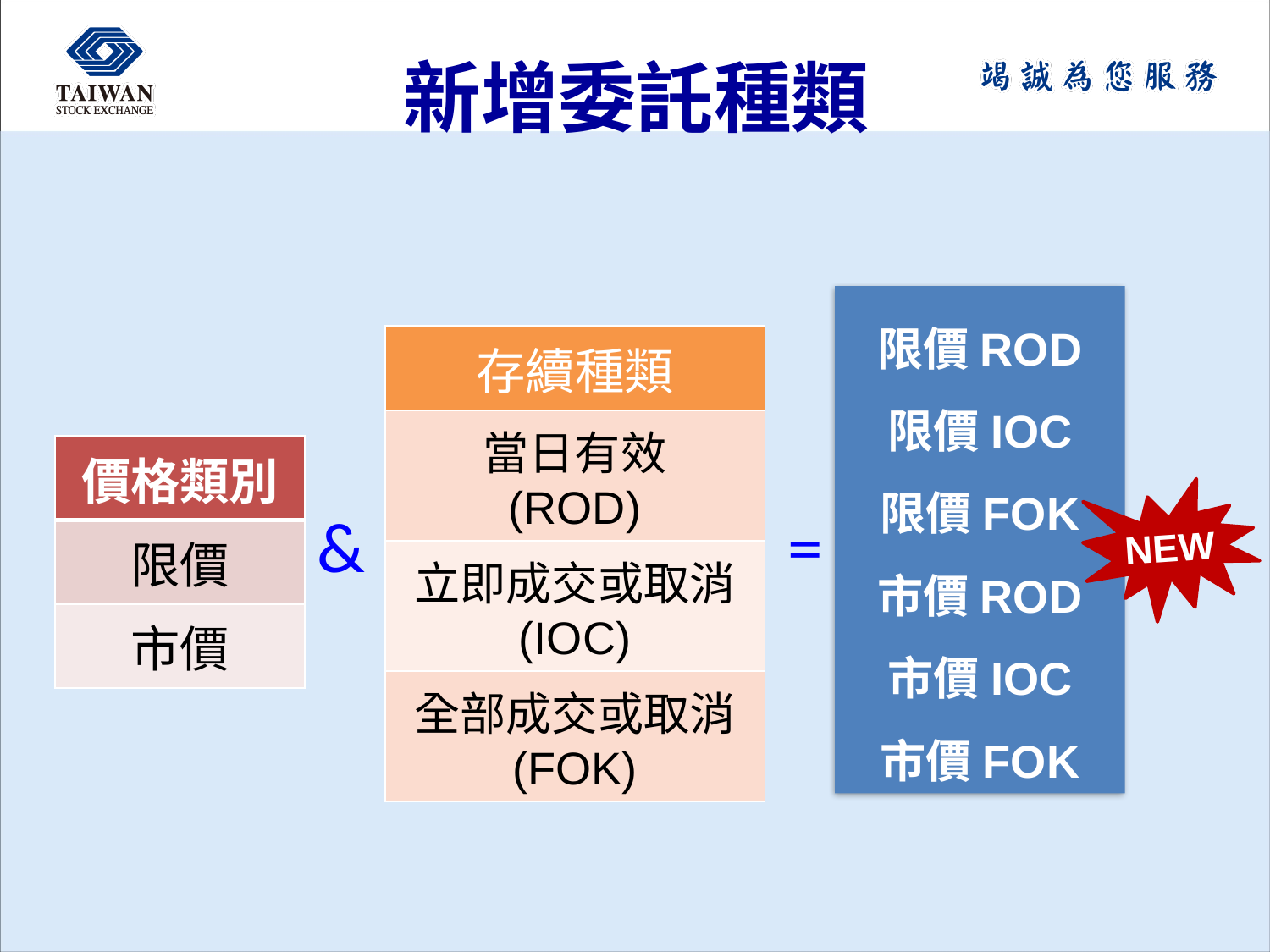

# 新增委託種類
限價ROD
限價IOC
限價FOK
市價ROD
市價IOC
市價FOK
| 存續種類 |
| --- |
| 當日有效 (ROD) |
| 立即成交或取消 (IOC) |
| 全部成交或取消 (FOK) |
| 價格類別 |
| --- |
| 限價 |
| 市價 |
NEW
&
=